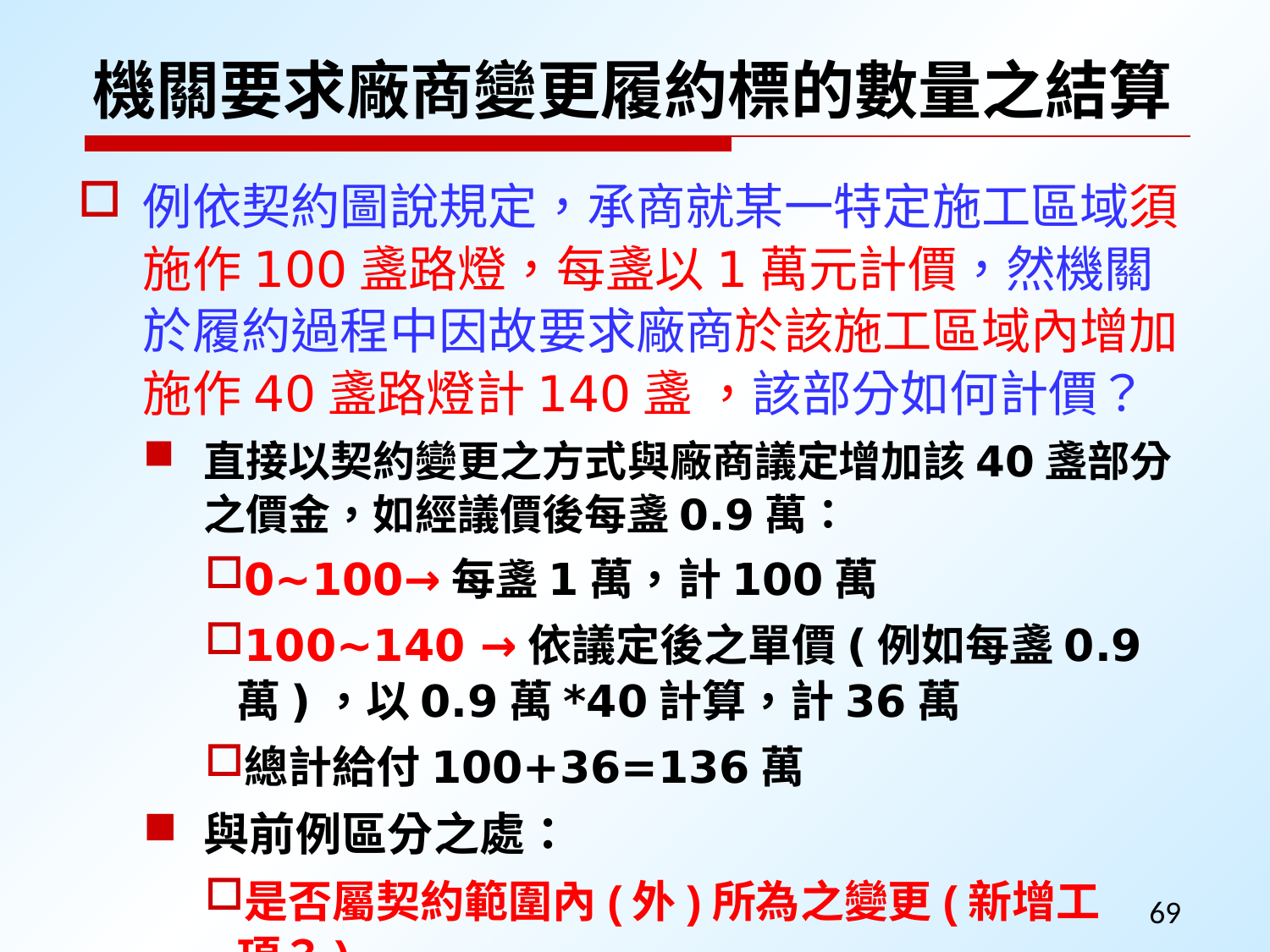

機關要求廠商變更履約標的數量之結算
例依契約圖說規定，承商就某一特定施工區域須施作100盞路燈，每盞以1萬元計價，然機關於履約過程中因故要求廠商於該施工區域內增加施作40盞路燈計140盞 ，該部分如何計價？
直接以契約變更之方式與廠商議定增加該40盞部分之價金，如經議價後每盞0.9萬：
0~100→每盞1萬，計100萬
100~140 →依議定後之單價(例如每盞0.9萬)，以0.9萬*40計算，計36萬
總計給付100+36=136萬
與前例區分之處：
是否屬契約範圍內(外)所為之變更(新增工項？)